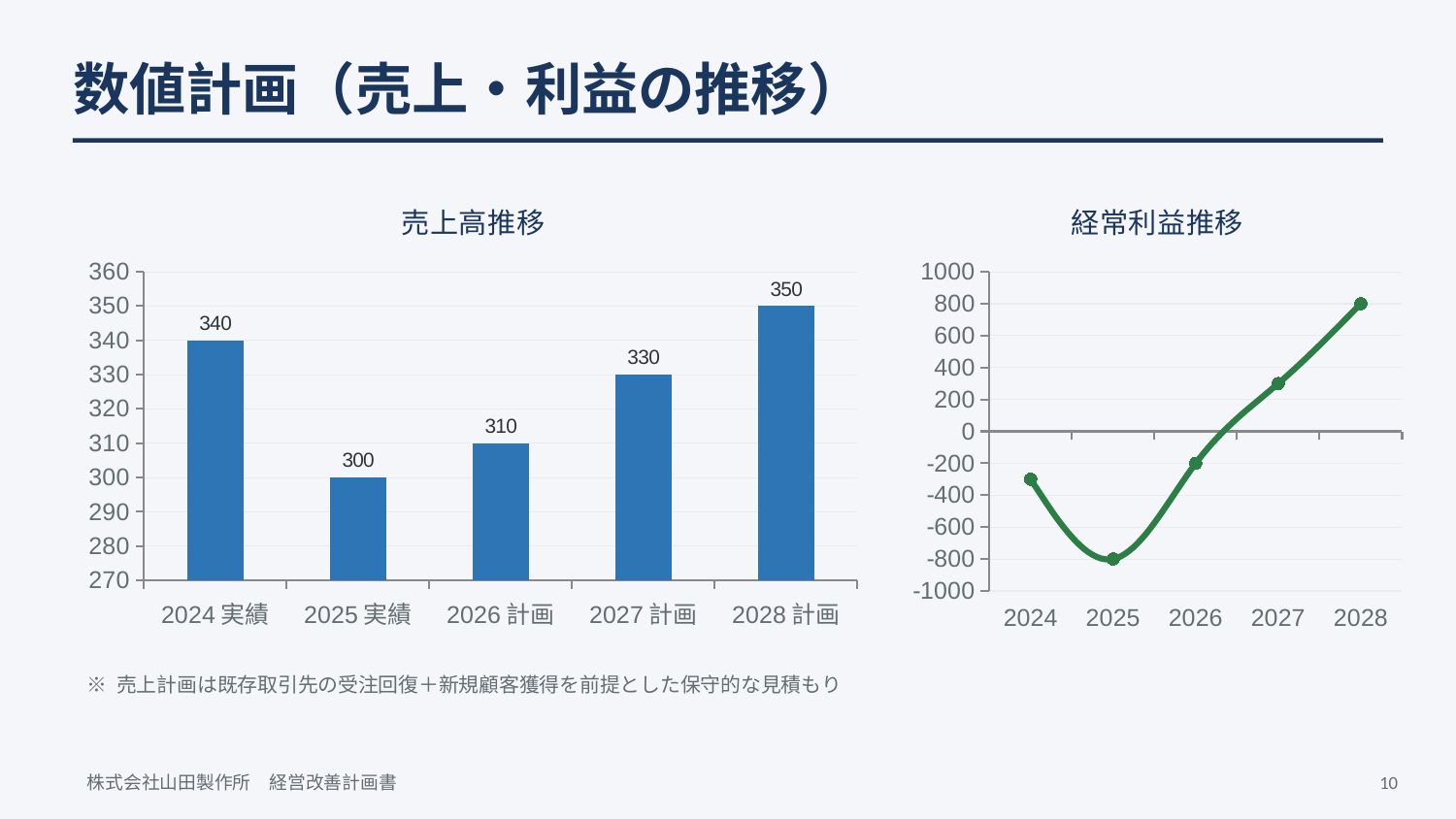

数値計画（売上・利益の推移）

### Chart: 売上高推移

| Category | 売上高（百万円） |
|---|---|
| 2024実績 | 340.0 |
| 2025実績 | 300.0 |
| 2026計画 | 310.0 |
| 2027計画 | 330.0 |
| 2028計画 | 350.0 |

### Chart: 経常利益推移

| Category | 経常利益（万円） |
|---|---|
| 2024 | -300.0 |
| 2025 | -800.0 |
| 2026 | -200.0 |
| 2027 | 300.0 |
| 2028 | 800.0 |
※ 売上計画は既存取引先の受注回復＋新規顧客獲得を前提とした保守的な見積もり
株式会社山田製作所　経営改善計画書
10